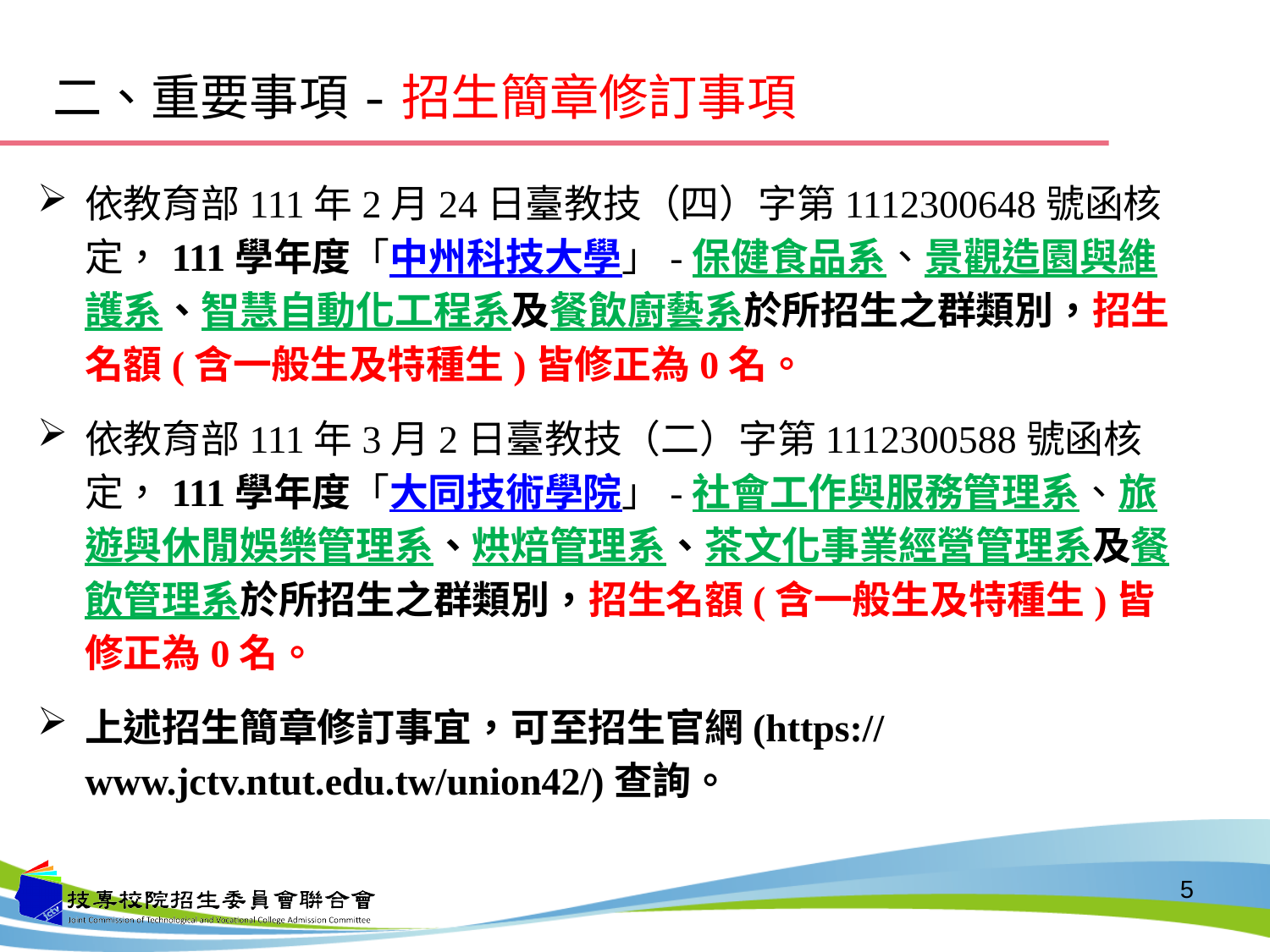

二、重要事項-招生簡章修訂事項
依教育部111年2月24日臺教技（四）字第1112300648號函核定，111學年度「中州科技大學」-保健食品系、景觀造園與維護系、智慧自動化工程系及餐飲廚藝系於所招生之群類別，招生名額(含一般生及特種生)皆修正為0名。
依教育部111年3月2日臺教技（二）字第1112300588號函核定，111學年度「大同技術學院」-社會工作與服務管理系、旅遊與休閒娛樂管理系、烘焙管理系、茶文化事業經營管理系及餐飲管理系於所招生之群類別，招生名額(含一般生及特種生)皆修正為0名。
上述招生簡章修訂事宜，可至招生官網(https://www.jctv.ntut.edu.tw/union42/)查詢。

5